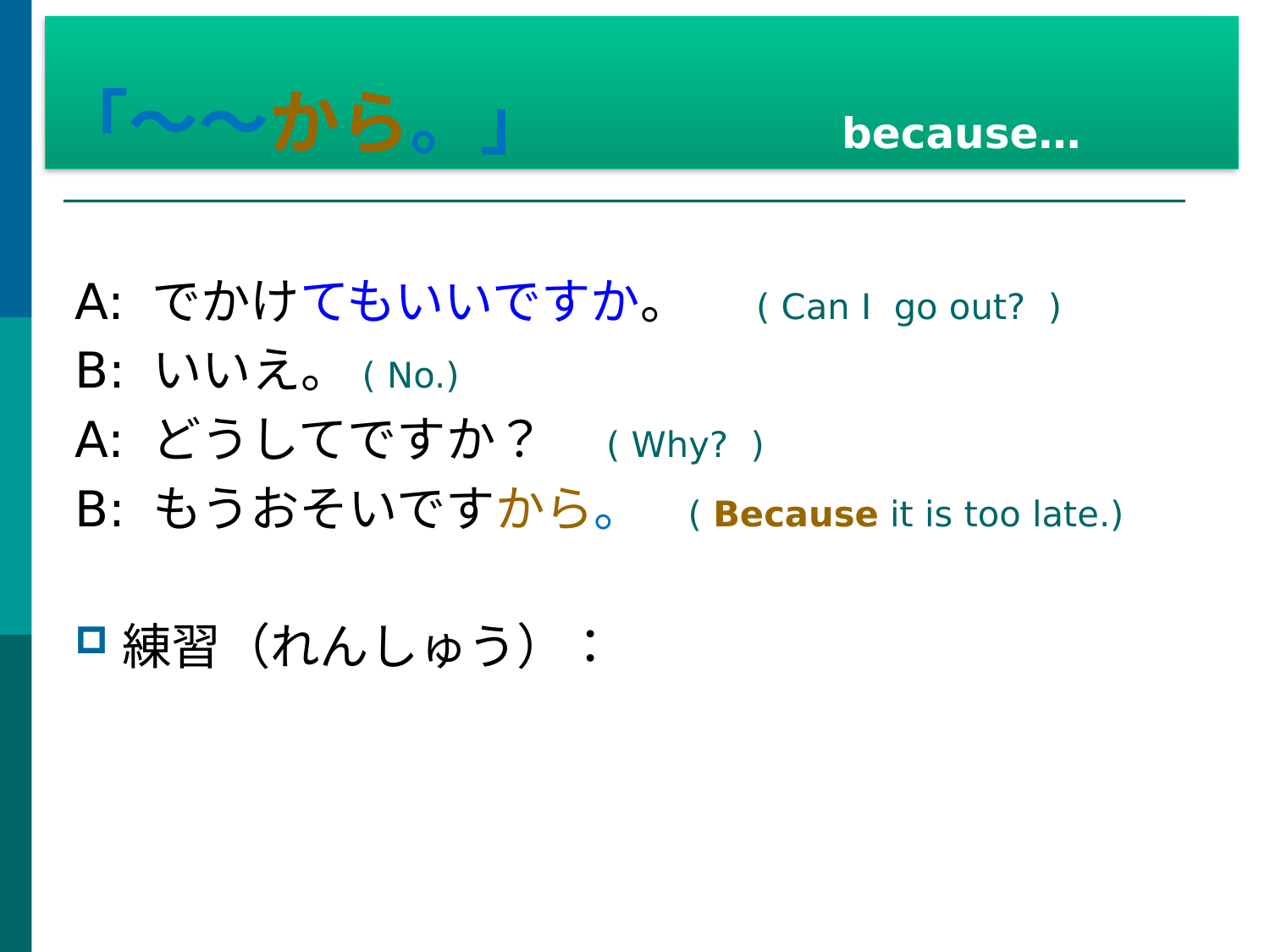

「〜〜から。」                 because…
# Conjugation:
A: でかけてもいいですか。     ( Can I  go out?  )
B: いいえ。( No.)
A: どうしてですか？　( Why?  )
B: もうおそいですから。   ( Because it is too late.)

練習（れんしゅう）：